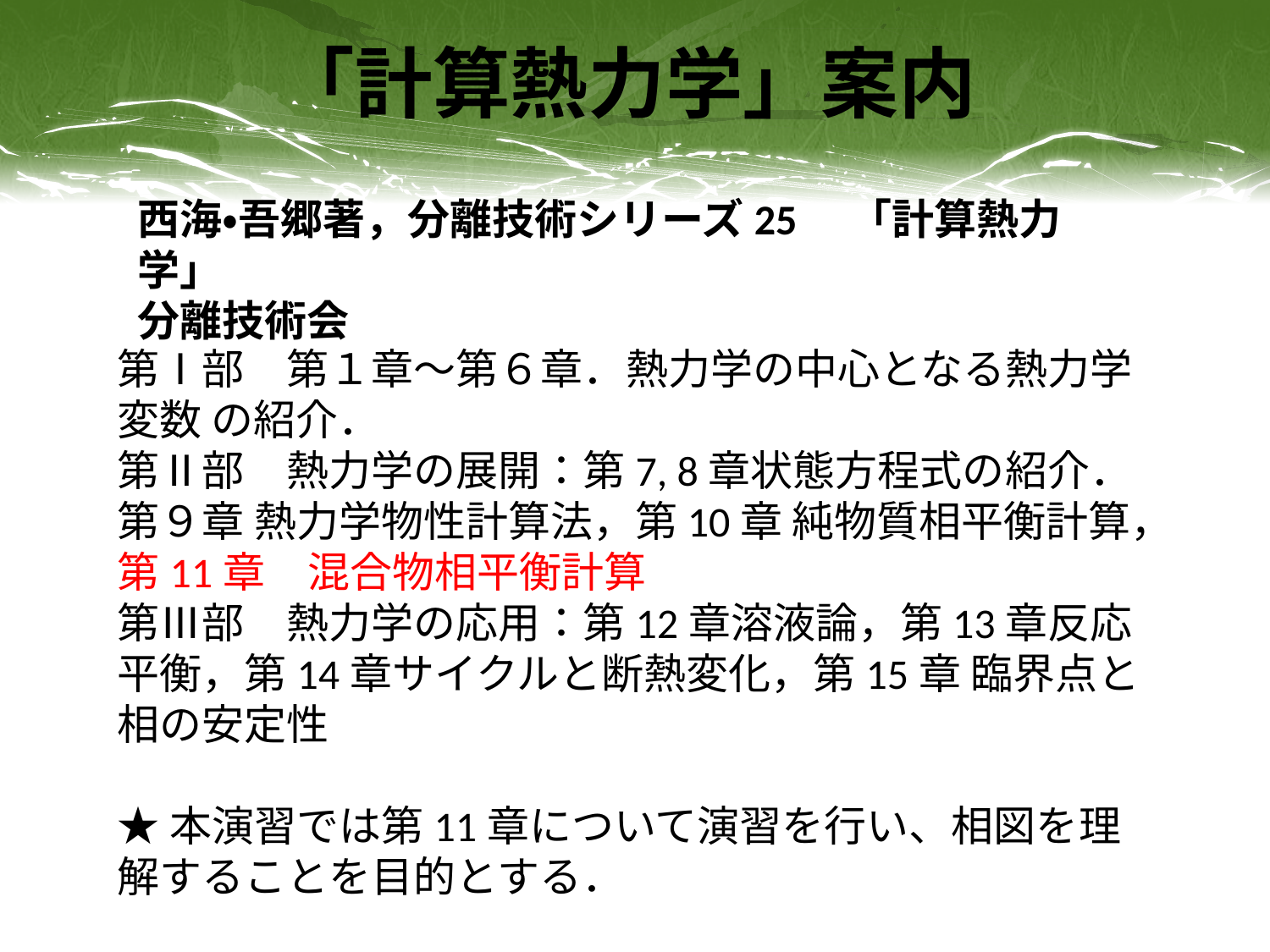

# 「計算熱力学」案内
西海・吾郷著，分離技術シリーズ25　「計算熱力学」
分離技術会
第Ⅰ部　第１章～第６章．熱力学の中心となる熱力学変数 の紹介．
第Ⅱ部　熱力学の展開：第7, 8章状態方程式の紹介．第９章 熱力学物性計算法，第10章 純物質相平衡計算，第11章　混合物相平衡計算
第Ⅲ部　熱力学の応用：第12章溶液論，第13章反応平衡，第14章サイクルと断熱変化，第15章 臨界点と相の安定性

★本演習では第11章について演習を行い、相図を理解することを目的とする．